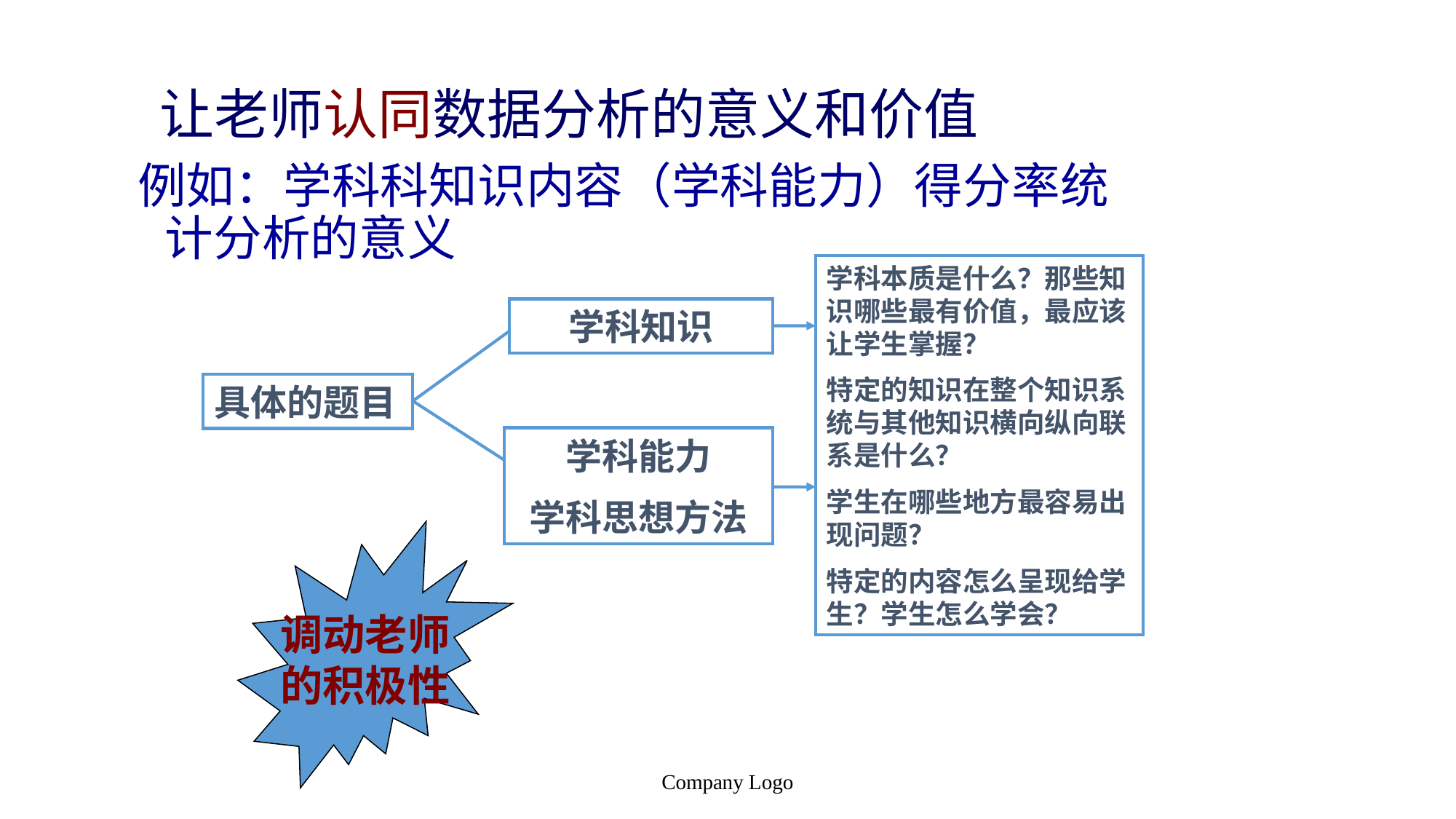

让老师认同数据分析的意义和价值
例如：学科科知识内容（学科能力）得分率统计分析的意义
学科本质是什么？那些知识哪些最有价值，最应该让学生掌握？
特定的知识在整个知识系统与其他知识横向纵向联系是什么？
学生在哪些地方最容易出现问题？
特定的内容怎么呈现给学生？学生怎么学会？
学科知识

具体的题目

学科能力
学科思想方法

调动老师
的积极性
Company Logo